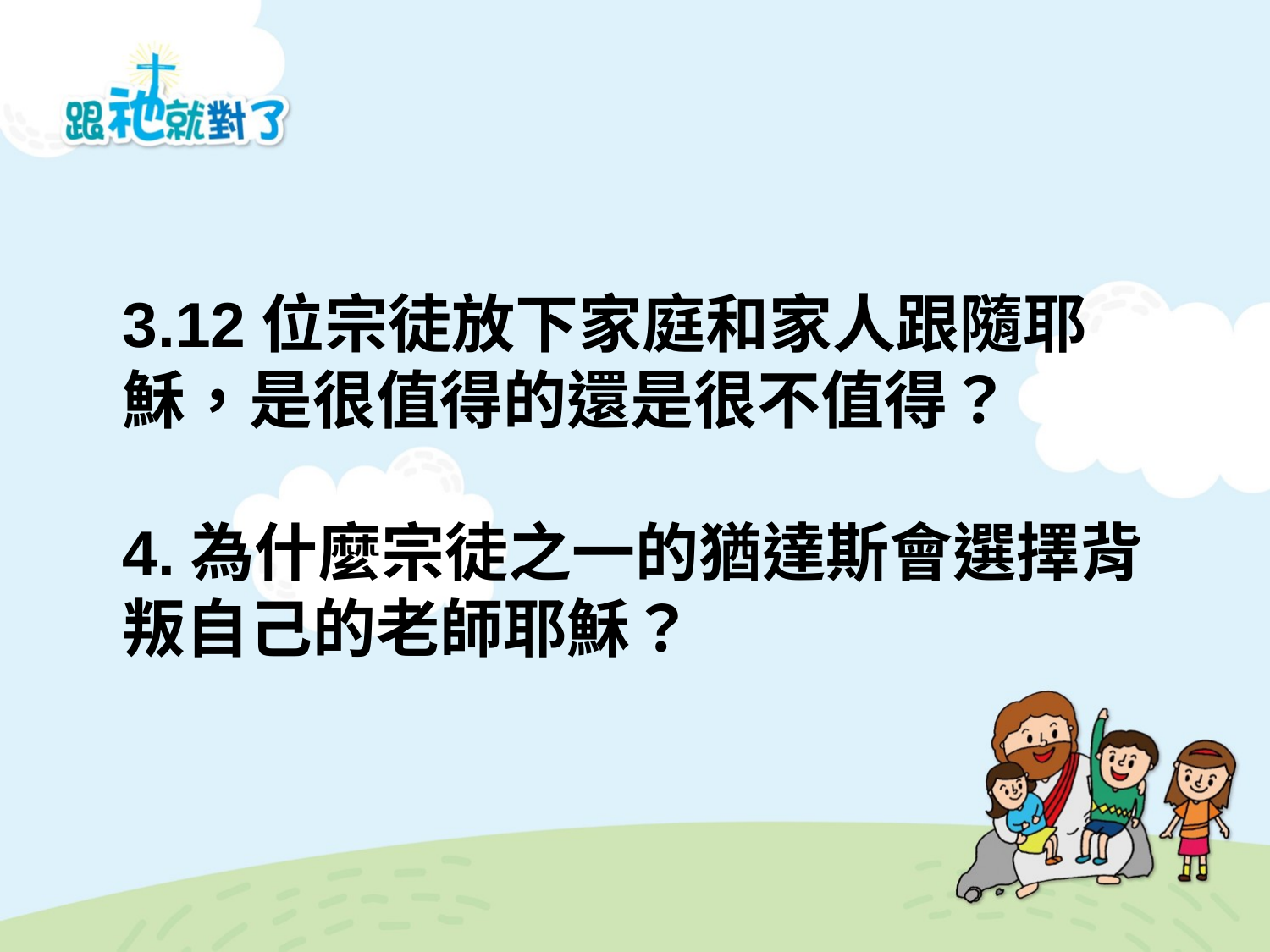

3.12位宗徒放下家庭和家人跟隨耶穌，是很值得的還是很不值得？

4.為什麼宗徒之一的猶達斯會選擇背叛自己的老師耶穌？